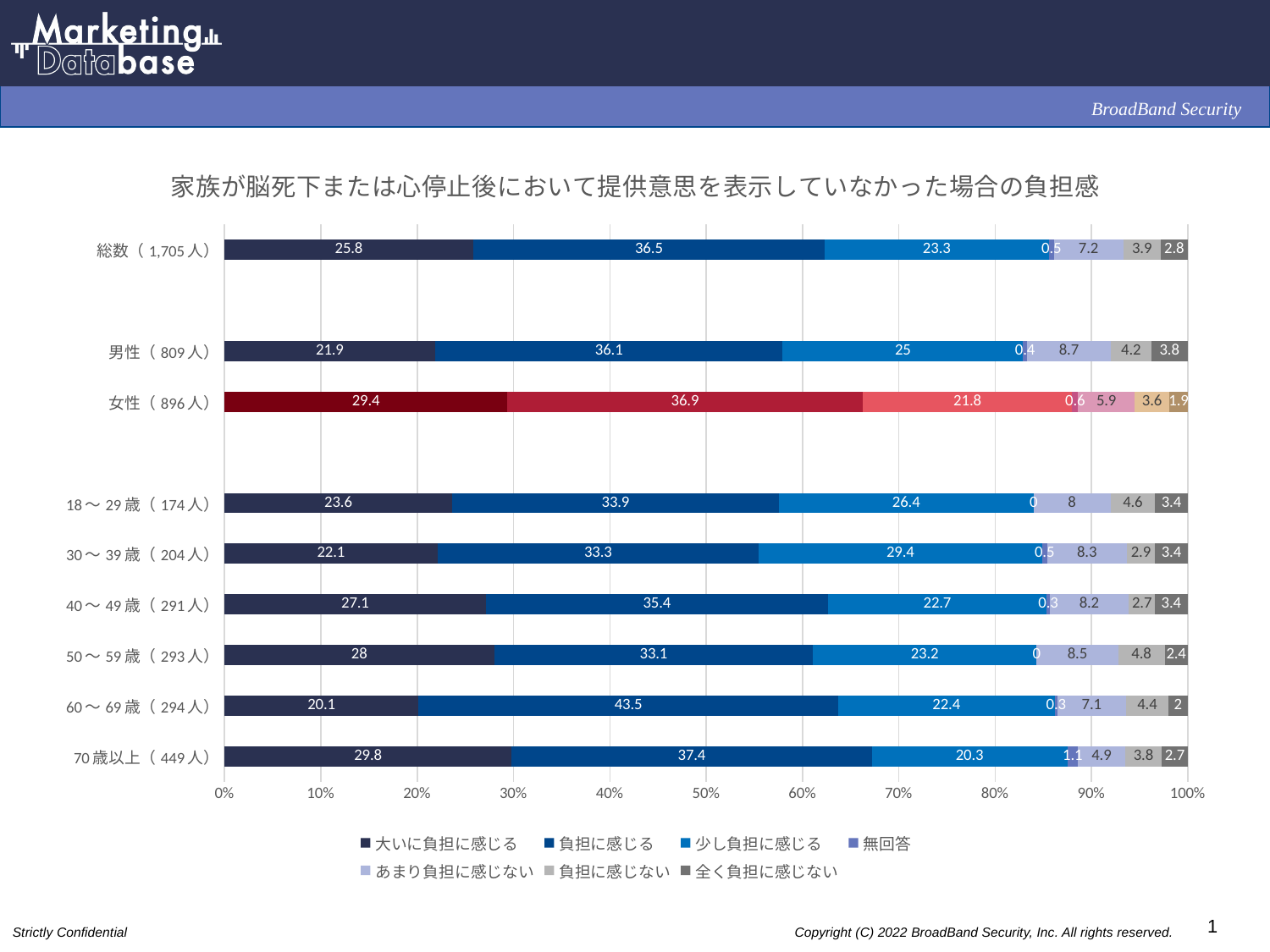

### Chart: 家族が脳死下または心停止後において提供意思を表示していなかった場合の負担感

| Category | 大いに負担に感じる | 負担に感じる | 少し負担に感じる | 無回答 | あまり負担に感じない | 負担に感じない | 全く負担に感じない |
|---|---|---|---|---|---|---|---|
| 総数（1,705人） | 25.8 | 36.5 | 23.3 | 0.5 | 7.2 | 3.9 | 2.8 |
|  | None | None | None | None | None | None | None |
| 男性（809人） | 21.9 | 36.1 | 25.0 | 0.4 | 8.7 | 4.2 | 3.8 |
| 女性（896人） | 29.4 | 36.9 | 21.8 | 0.6 | 5.9 | 3.6 | 1.9 |
|  | None | None | None | None | None | None | None |
| 18～29歳（174人） | 23.6 | 33.9 | 26.4 | 0.0 | 8.0 | 4.6 | 3.4 |
| 30～39歳（204人） | 22.1 | 33.3 | 29.4 | 0.5 | 8.3 | 2.9 | 3.4 |
| 40～49歳（291人） | 27.1 | 35.4 | 22.7 | 0.3 | 8.2 | 2.7 | 3.4 |
| 50～59歳（293人） | 28.0 | 33.1 | 23.2 | 0.0 | 8.5 | 4.8 | 2.4 |
| 60～69歳（294人） | 20.1 | 43.5 | 22.4 | 0.3 | 7.1 | 4.4 | 2.0 |
| 70歳以上（449人） | 29.8 | 37.4 | 20.3 | 1.1 | 4.9 | 3.8 | 2.7 |